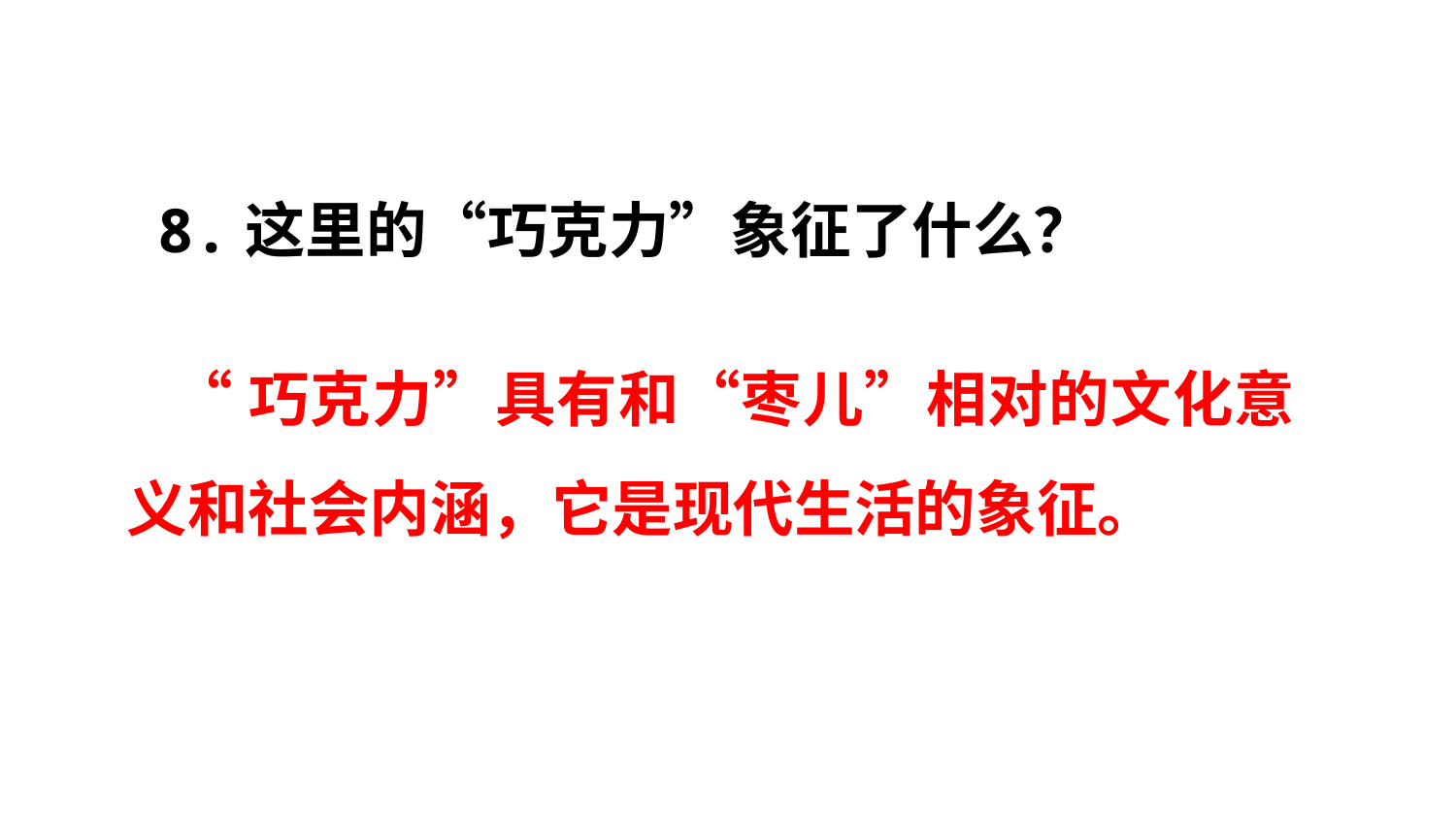

8.这里的“巧克力”象征了什么？
    “巧克力”具有和“枣儿”相对的文化意义和社会内涵，它是现代生活的象征。